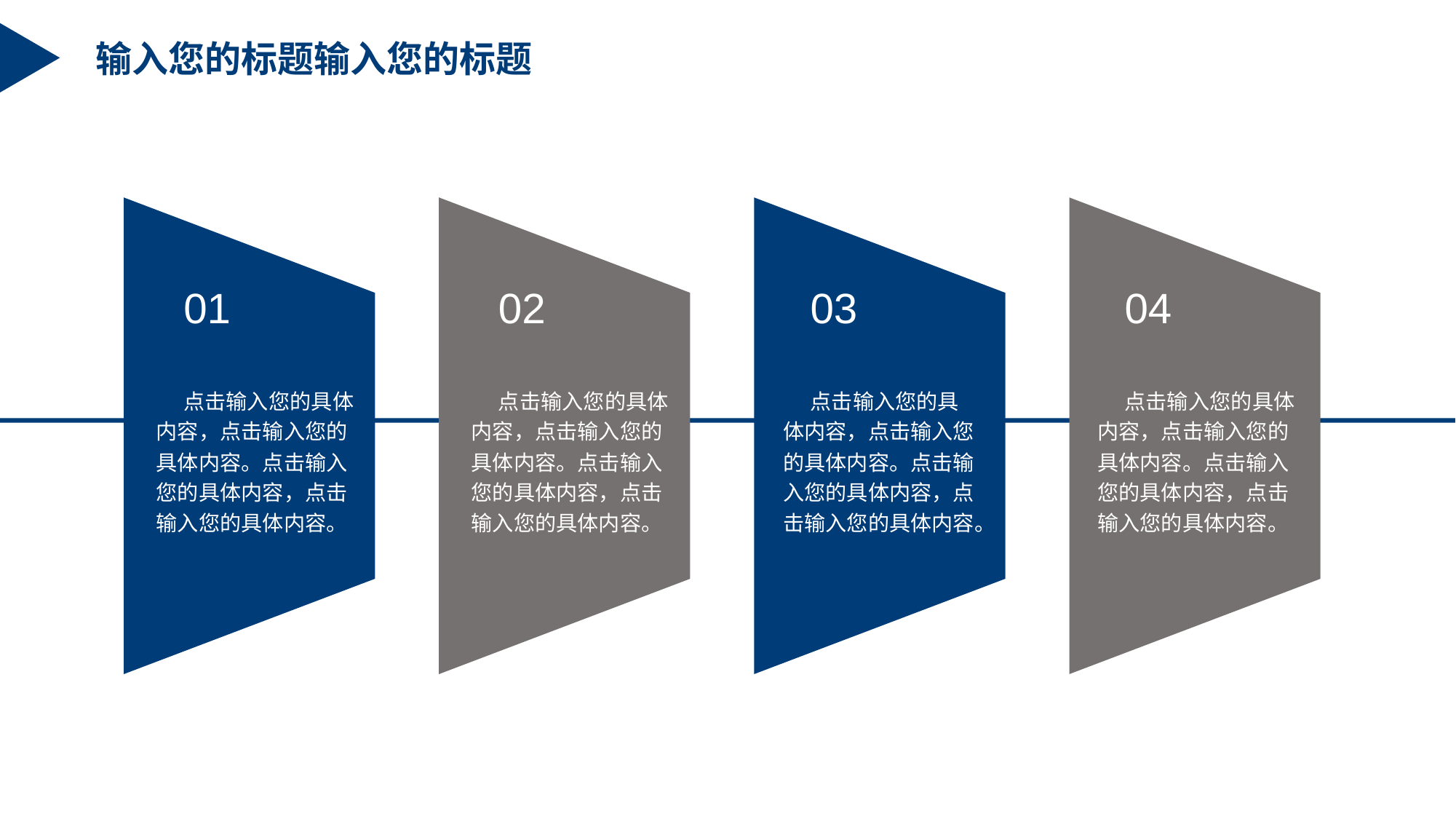

输入您的标题输入您的标题

01

点击输入您的具体内容，点击输入您的具体内容。点击输入您的具体内容，点击输入您的具体内容。

02

点击输入您的具体内容，点击输入您的具体内容。点击输入您的具体内容，点击输入您的具体内容。

03

点击输入您的具体内容，点击输入您的具体内容。点击输入您的具体内容，点击输入您的具体内容。

04

点击输入您的具体内容，点击输入您的具体内容。点击输入您的具体内容，点击输入您的具体内容。